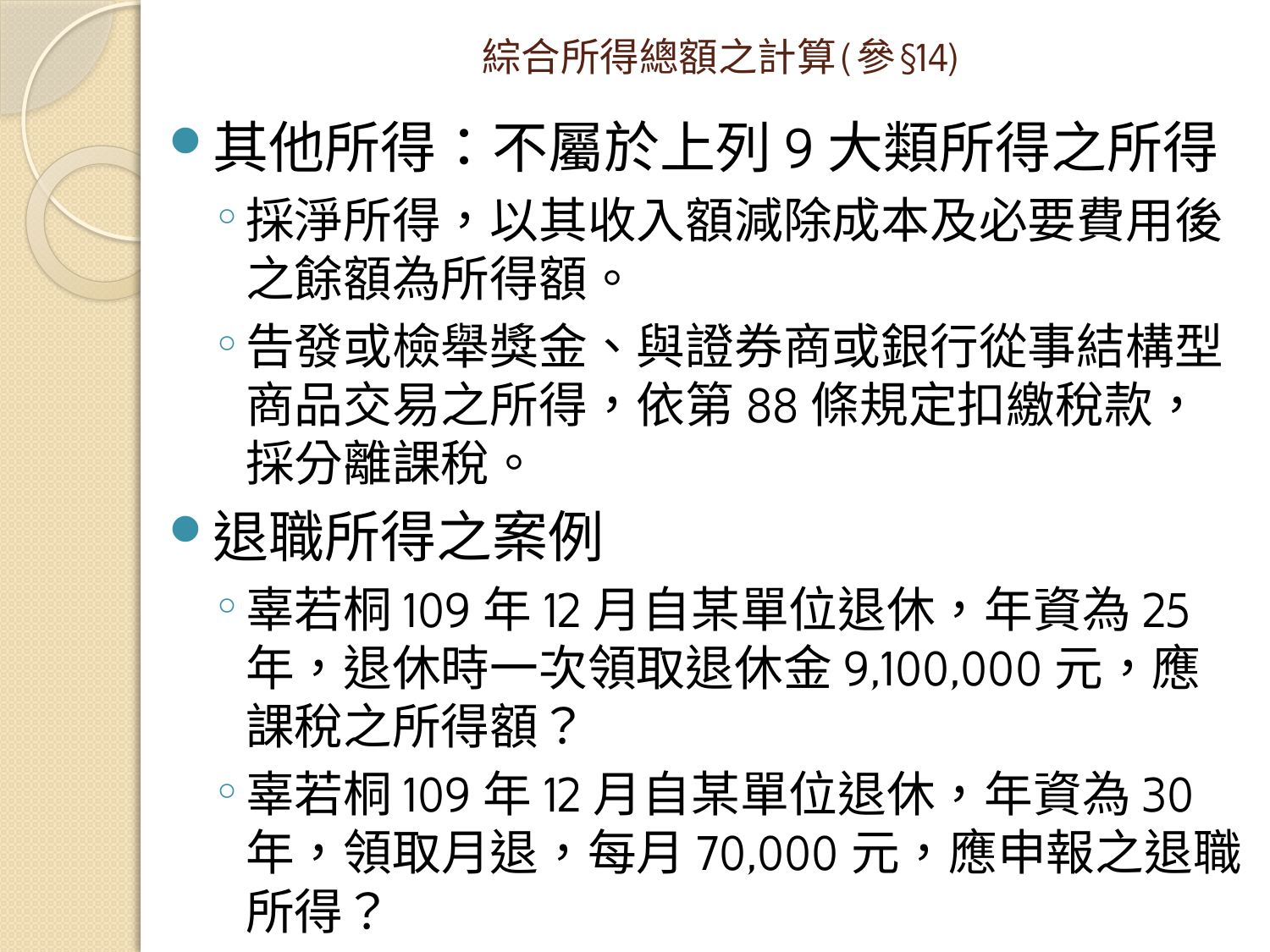

# 綜合所得總額之計算(參§14)
其他所得：不屬於上列9大類所得之所得
採淨所得，以其收入額減除成本及必要費用後之餘額為所得額。
告發或檢舉獎金、與證券商或銀行從事結構型商品交易之所得，依第88條規定扣繳稅款，採分離課稅。
退職所得之案例
辜若桐109年12月自某單位退休，年資為25年，退休時一次領取退休金9,100,000元，應課稅之所得額？
辜若桐109年12月自某單位退休，年資為30年，領取月退，每月70,000元，應申報之退職所得？